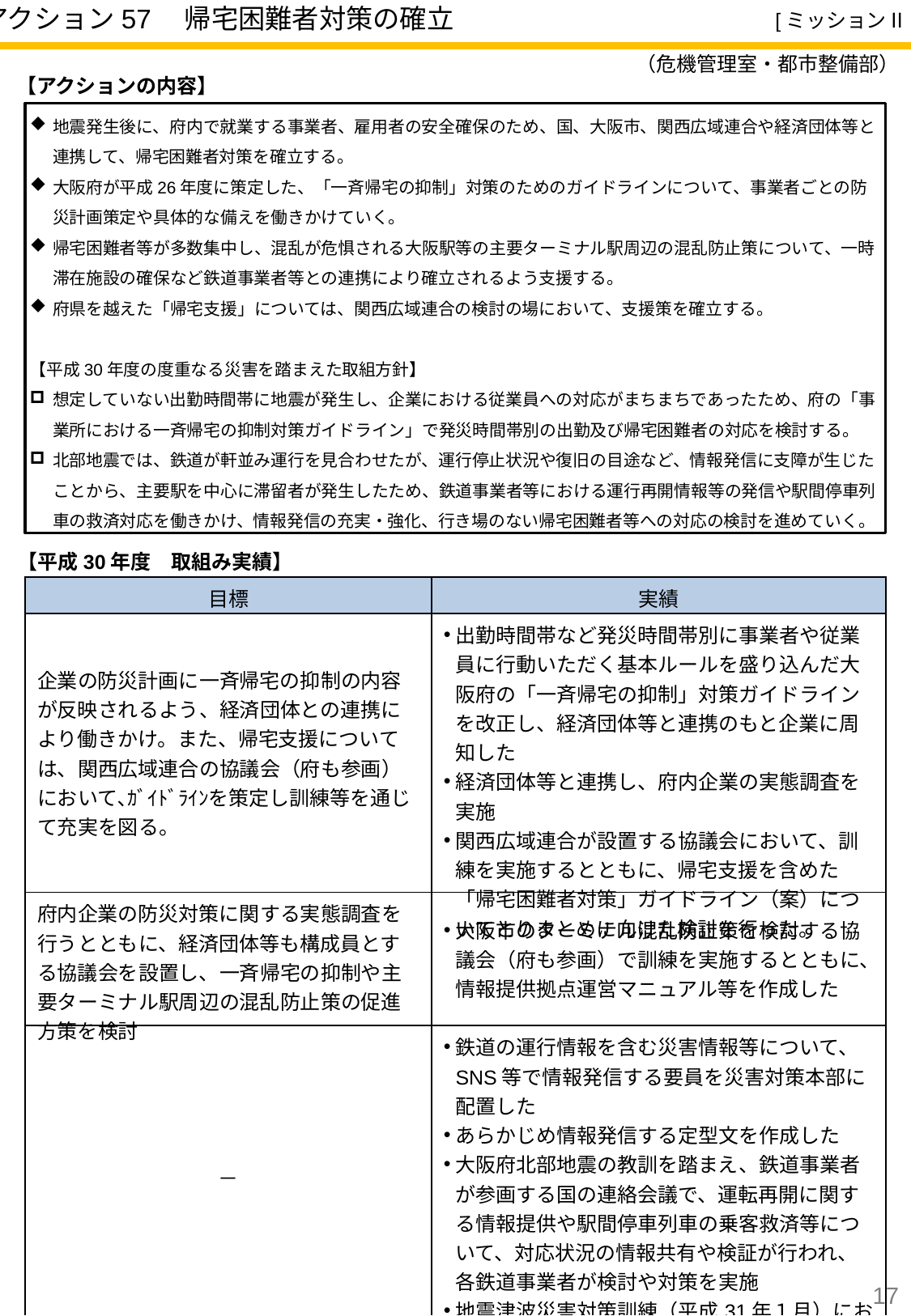

アクション57　帰宅困難者対策の確立
[ミッションⅡ]
（危機管理室・都市整備部）
【アクションの内容】
地震発生後に、府内で就業する事業者、雇用者の安全確保のため、国、大阪市、関西広域連合や経済団体等と連携して、帰宅困難者対策を確立する。
大阪府が平成26年度に策定した、「一斉帰宅の抑制」対策のためのガイドラインについて、事業者ごとの防災計画策定や具体的な備えを働きかけていく。
帰宅困難者等が多数集中し、混乱が危惧される大阪駅等の主要ターミナル駅周辺の混乱防止策について、一時滞在施設の確保など鉄道事業者等との連携により確立されるよう支援する。
府県を越えた「帰宅支援」については、関西広域連合の検討の場において、支援策を確立する。

【平成30年度の度重なる災害を踏まえた取組方針】
想定していない出勤時間帯に地震が発生し、企業における従業員への対応がまちまちであったため、府の「事業所における一斉帰宅の抑制対策ガイドライン」で発災時間帯別の出勤及び帰宅困難者の対応を検討する。
北部地震では、鉄道が軒並み運行を見合わせたが、運行停止状況や復旧の目途など、情報発信に支障が生じたことから、主要駅を中心に滞留者が発生したため、鉄道事業者等における運行再開情報等の発信や駅間停車列車の救済対応を働きかけ、情報発信の充実・強化、行き場のない帰宅困難者等への対応の検討を進めていく。
【平成30年度　取組み実績】
| 目標 | 実績 |
| --- | --- |
| 企業の防災計画に一斉帰宅の抑制の内容が反映されるよう、経済団体との連携により働きかけ。また、帰宅支援については、関西広域連合の協議会（府も参画）において､ｶﾞｲﾄﾞﾗｲﾝを策定し訓練等を通じて充実を図る。 | 出勤時間帯など発災時間帯別に事業者や従業員に行動いただく基本ルールを盛り込んだ大阪府の「一斉帰宅の抑制」対策ガイドラインを改正し、経済団体等と連携のもと企業に周知した 経済団体等と連携し、府内企業の実態調査を実施 関西広域連合が設置する協議会において、訓練を実施するとともに、帰宅支援を含めた「帰宅困難者対策」ガイドライン（案）についてとりまとめに向けた検討を行った。 |
| 府内企業の防災対策に関する実態調査を行うとともに、経済団体等も構成員とする協議会を設置し、一斉帰宅の抑制や主要ターミナル駅周辺の混乱防止策の促進方策を検討 | 大阪市のターミナル混乱防止策を検討する協議会（府も参画）で訓練を実施するとともに、情報提供拠点運営マニュアル等を作成した |
| － | 鉄道の運行情報を含む災害情報等について、SNS等で情報発信する要員を災害対策本部に配置した あらかじめ情報発信する定型文を作成した 大阪府北部地震の教訓を踏まえ、鉄道事業者が参画する国の連絡会議で、運転再開に関する情報提供や駅間停車列車の乗客救済等について、対応状況の情報共有や検証が行われ、各鉄道事業者が検討や対策を実施 地震津波災害対策訓練（平成31年１月）において、近畿運輸局や鉄道事業者と連携して、鉄道の運行情報に関する情報伝達訓練を実施。 |

17